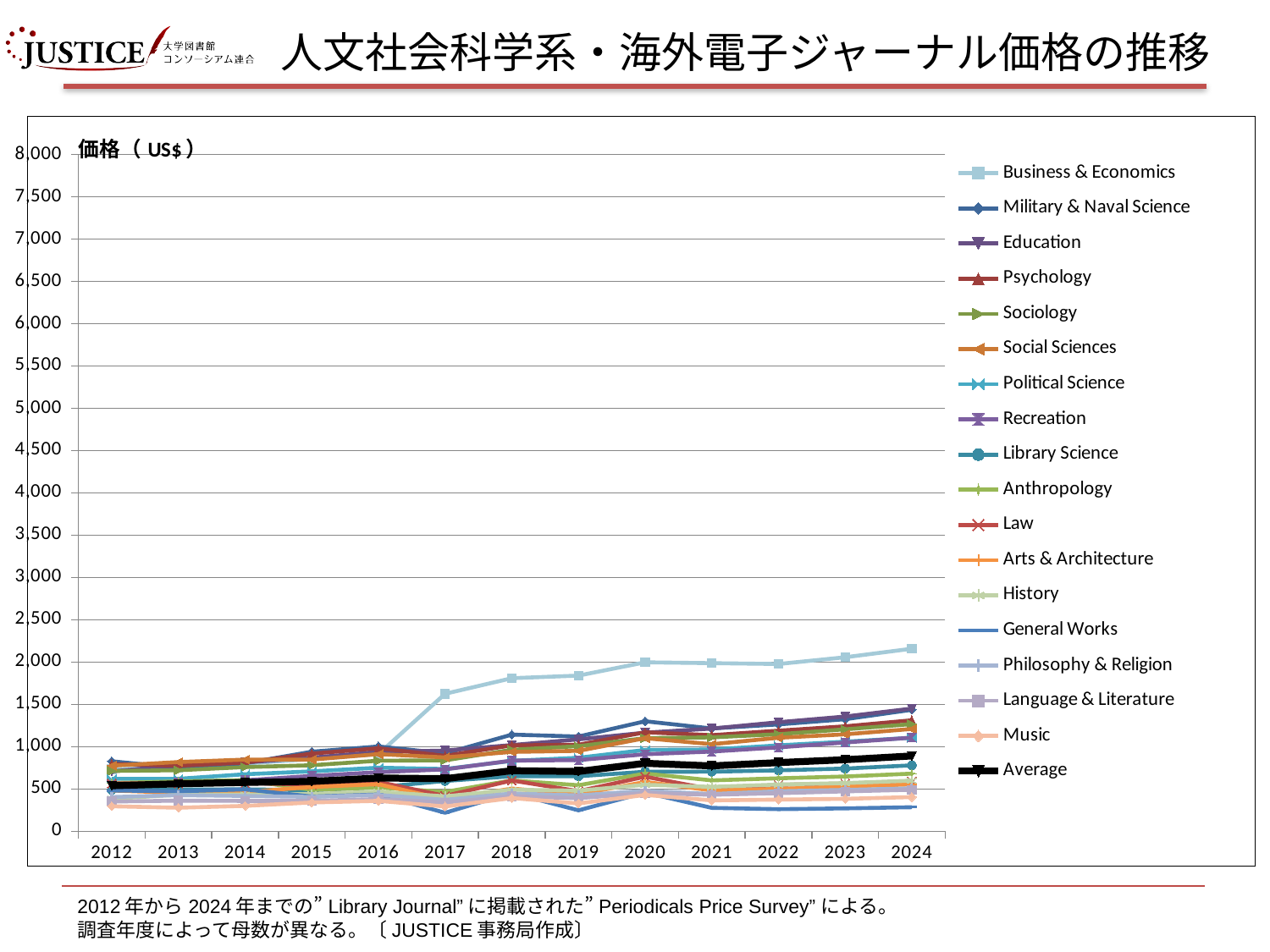

# 人文社会科学系・海外電子ジャーナル価格の推移

### Chart

| Category | Business & Economics | Military & Naval Science | Education | Psychology | Sociology | Social Sciences | Political Science | Recreation | Library Science | Anthropology | Law | Arts & Architecture | History | General Works | Philosophy & Religion | Language & Literature | Music | Average |
|---|---|---|---|---|---|---|---|---|---|---|---|---|---|---|---|---|---|---|
| 2012 | 733.0 | 827.0 | 708.0 | 795.0 | 713.0 | 775.0 | 619.0 | 549.0 | 491.0 | 570.0 | 565.0 | 481.0 | 383.0 | 482.0 | 404.0 | 351.0 | 295.0 | 537.9326039387308 |
| 2013 | 746.0 | 751.0 | 778.0 | 774.0 | 721.0 | 818.0 | 620.0 | 581.0 | 493.0 | 589.0 | 565.0 | 455.0 | 433.0 | 472.0 | 426.0 | 361.0 | 278.0 | 560.6717724288841 |
| 2014 | 800.0 | 804.0 | 813.0 | 812.0 | 758.0 | 847.0 | 674.0 | 602.0 | 496.0 | 604.0 | 569.0 | 463.0 | 434.0 | 495.0 | 417.0 | 358.0 | 300.0 | 577.0481400437636 |
| 2015 | 853.0 | 940.0 | 870.0 | 918.0 | 780.0 | 847.0 | 708.0 | 654.0 | 485.0 | 489.0 | 550.0 | 523.0 | 440.0 | 410.0 | 406.0 | 359.0 | 340.0 | 589.3242888402626 |
| 2016 | 912.0 | 1002.0 | 938.0 | 981.0 | 834.0 | 912.0 | 751.0 | 698.0 | 522.0 | 517.0 | 583.0 | 556.0 | 468.0 | 434.0 | 429.0 | 381.0 | 359.0 | 629.3330415754923 |
| 2017 | 1625.0 | 920.0 | 954.0 | 892.0 | 838.0 | 873.0 | 736.0 | 731.0 | 594.0 | 465.0 | 418.0 | 375.0 | 412.0 | 218.0 | 371.0 | 340.0 | 293.0 | 621.3111597374179 |
| 2018 | 1809.0 | 1142.0 | 1019.0 | 1015.0 | 963.0 | 938.0 | 832.0 | 835.0 | 650.0 | 601.0 | 600.0 | 505.0 | 491.0 | 453.0 | 446.0 | 412.0 | 392.0 | 715.4840262582057 |
| 2019 | 1840.0 | 1120.0 | 1086.0 | 1023.0 | 1006.0 | 950.0 | 869.0 | 841.0 | 650.0 | 544.0 | 474.0 | 437.0 | 480.0 | 247.0 | 424.0 | 391.0 | 329.0 | 706.3719912472648 |
| 2020 | 1997.0 | 1300.0 | 1165.0 | 1170.0 | 1101.0 | 1100.0 | 961.0 | 910.0 | 703.0 | 682.0 | 645.0 | 583.0 | 549.0 | 457.0 | 478.0 | 451.0 | 429.0 | 803.0625820568928 |
| 2021 | 1987.0 | 1215.0 | 1214.0 | 1136.0 | 1110.0 | 1029.0 | 966.0 | 942.0 | 704.0 | 601.0 | 496.0 | 483.0 | 525.0 | 276.0 | 440.0 | 431.0 | 365.0 | 772.5978118161926 |
| 2022 | 1977.0 | 1263.0 | 1289.0 | 1189.0 | 1147.0 | 1105.0 | 1015.0 | 991.0 | 720.0 | 626.0 | 549.0 | 500.0 | 552.0 | 261.0 | 473.0 | 450.0 | 374.0 | 811.3028446389496 |
| 2023 | 2057.0 | 1324.0 | 1356.0 | 1240.0 | 1205.0 | 1146.0 | 1059.0 | 1049.0 | 741.0 | 647.0 | 564.0 | 529.0 | 569.0 | 270.0 | 489.0 | 471.0 | 383.0 | 845.6455142231947 |
| 2024 | 2158.0 | 1436.0 | 1450.0 | 1312.0 | 1266.0 | 1209.0 | 1105.0 | 1107.0 | 779.0 | 681.0 | 588.0 | 554.0 | 598.0 | 284.0 | 507.0 | 490.0 | 404.0 | 889.8253829321663 |
2012年から2024年までの”Library Journal”に掲載された”Periodicals Price Survey”による。
調査年度によって母数が異なる。〔JUSTICE事務局作成〕